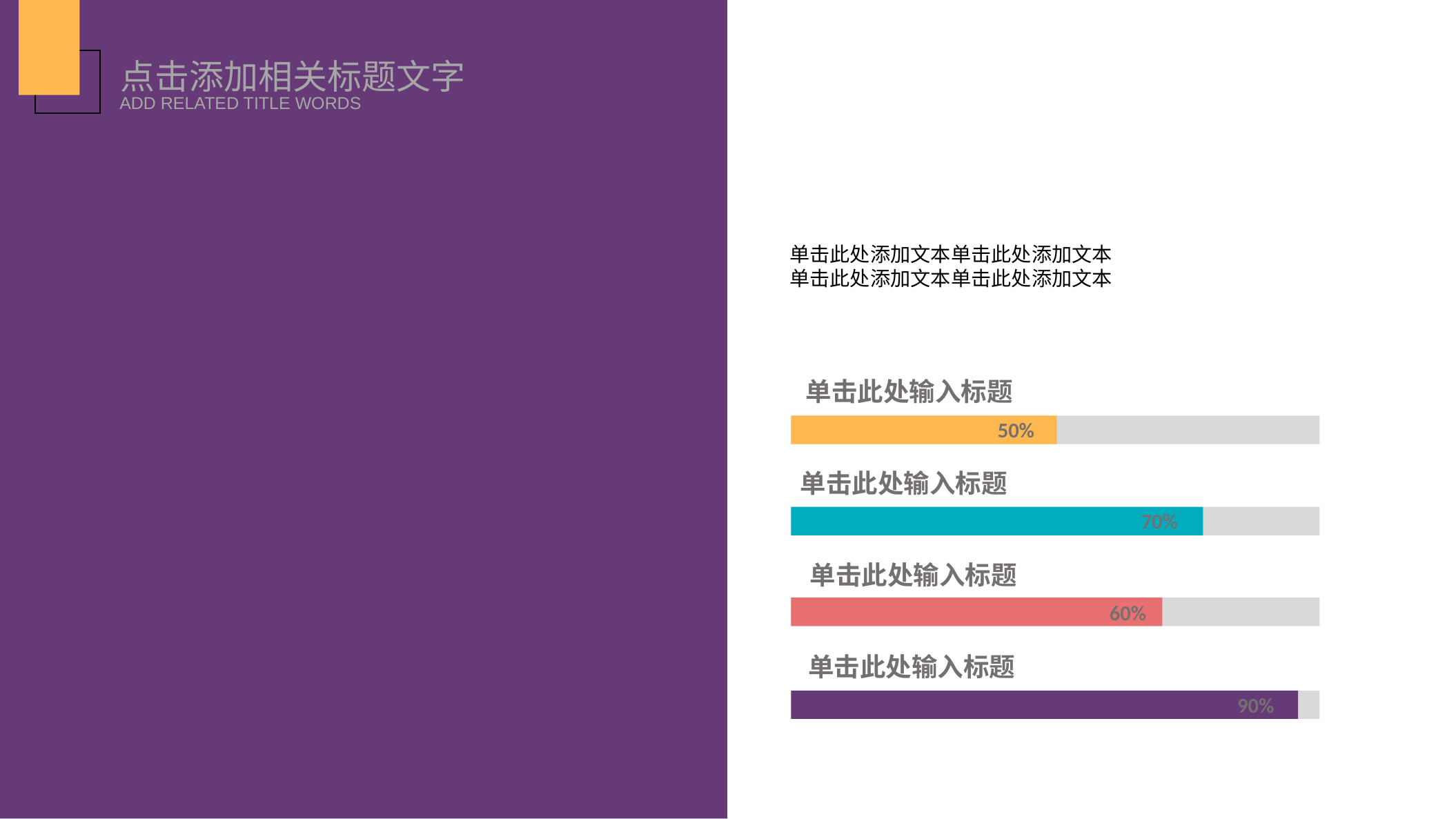

点击添加相关标题文字
ADD RELATED TITLE WORDS
单击此处添加文本单击此处添加文本
单击此处添加文本单击此处添加文本

单击此处输入标题
50%

单击此处输入标题
70%

单击此处输入标题
60%

单击此处输入标题
90%